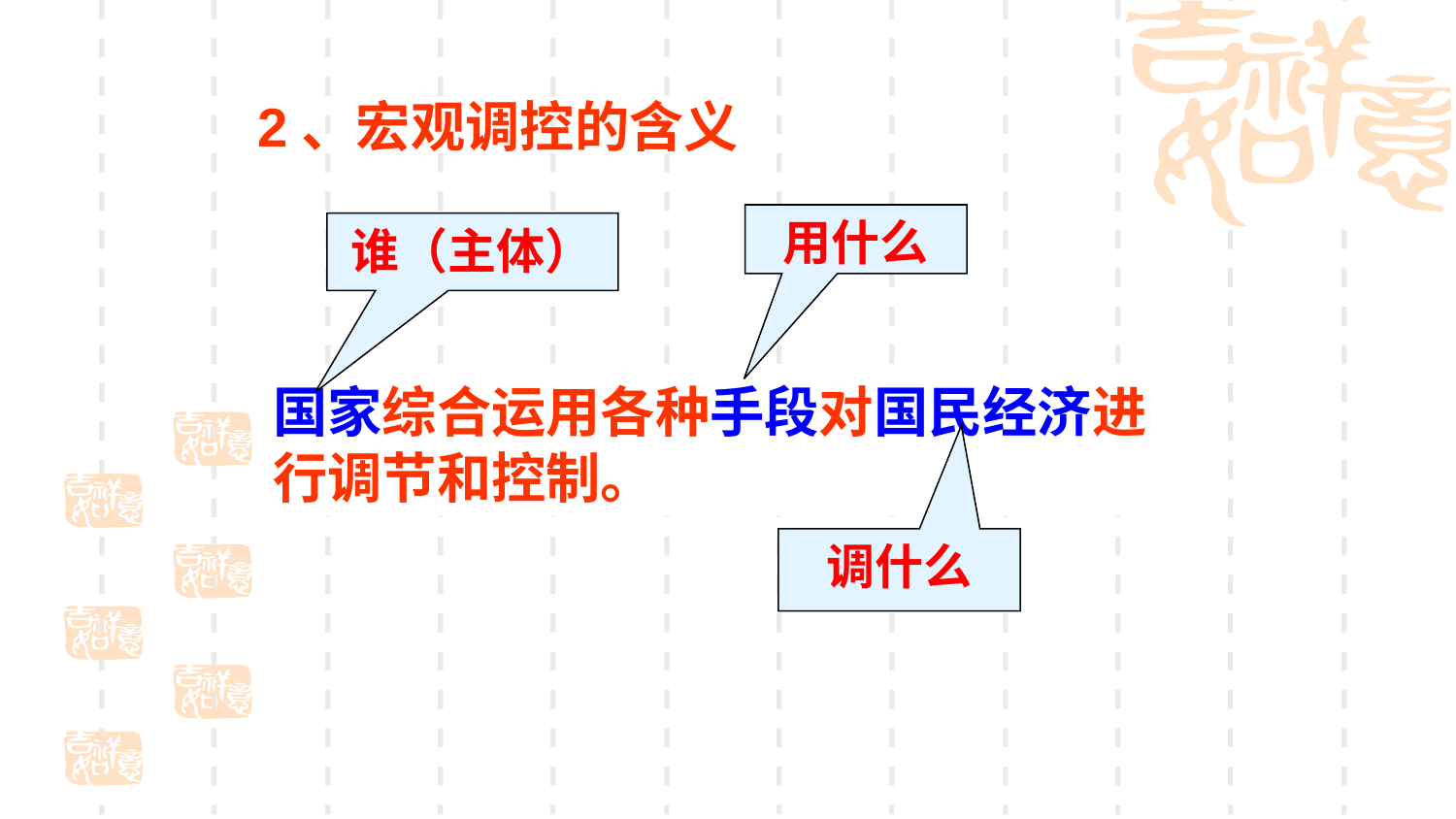

2、宏观调控的含义
用什么
谁（主体）
国家综合运用各种手段对国民经济进行调节和控制。
调什么